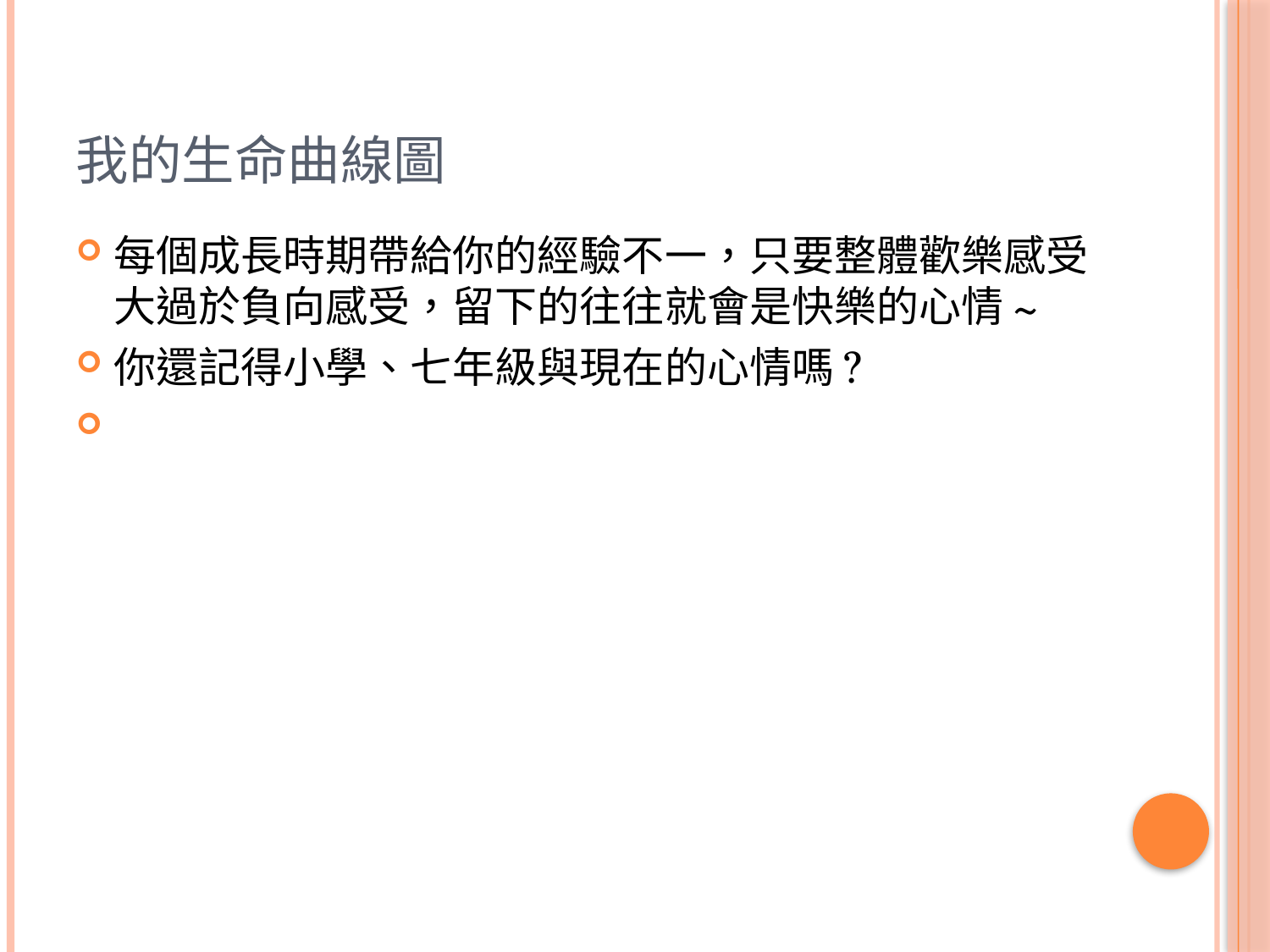

# 我的生命曲線圖
每個成長時期帶給你的經驗不一，只要整體歡樂感受大過於負向感受，留下的往往就會是快樂的心情~
你還記得小學、七年級與現在的心情嗎?